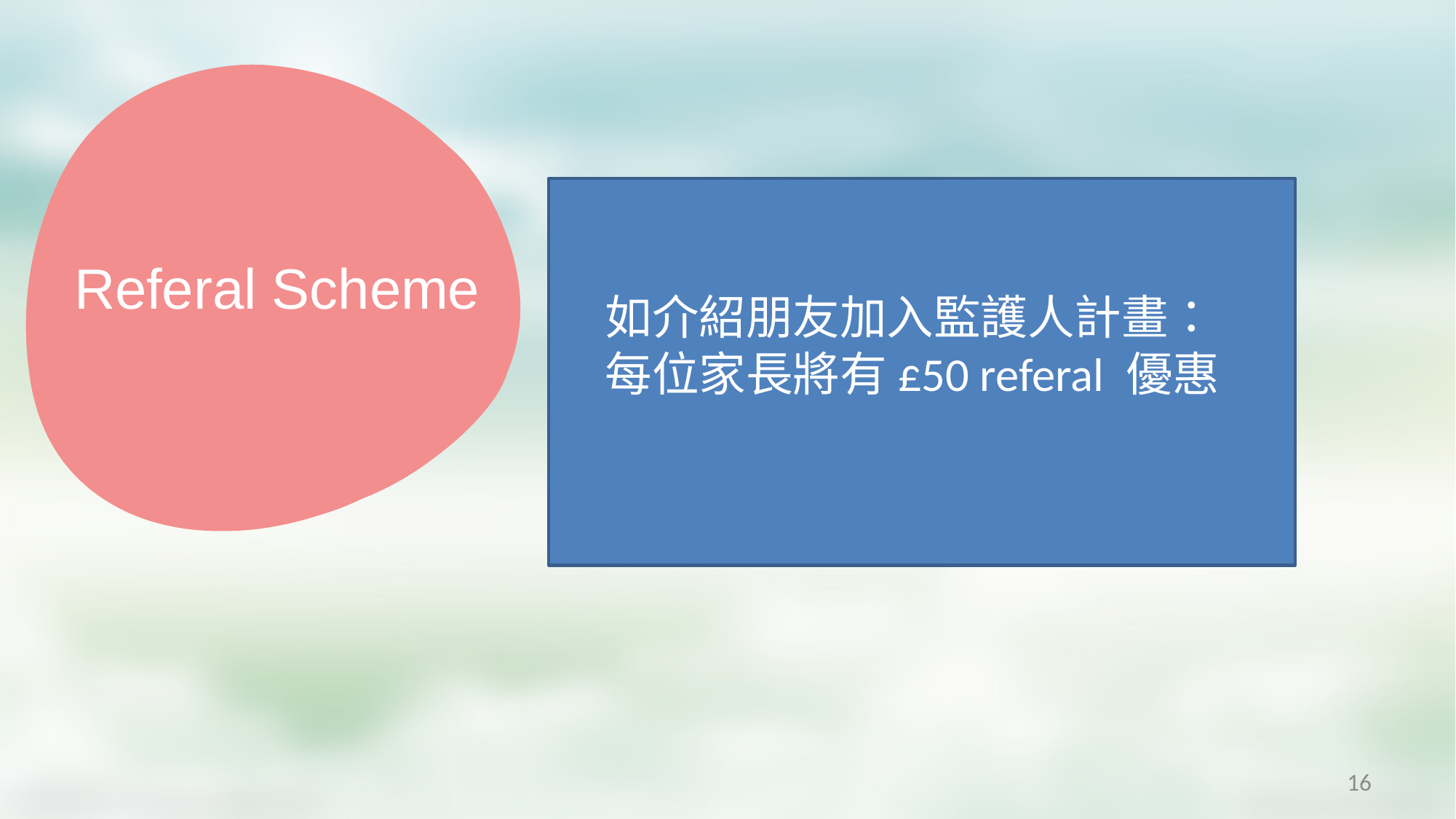

Referal Scheme
如介紹朋友加入監護人計畫：
每位家長將有£50 referal 優惠
16